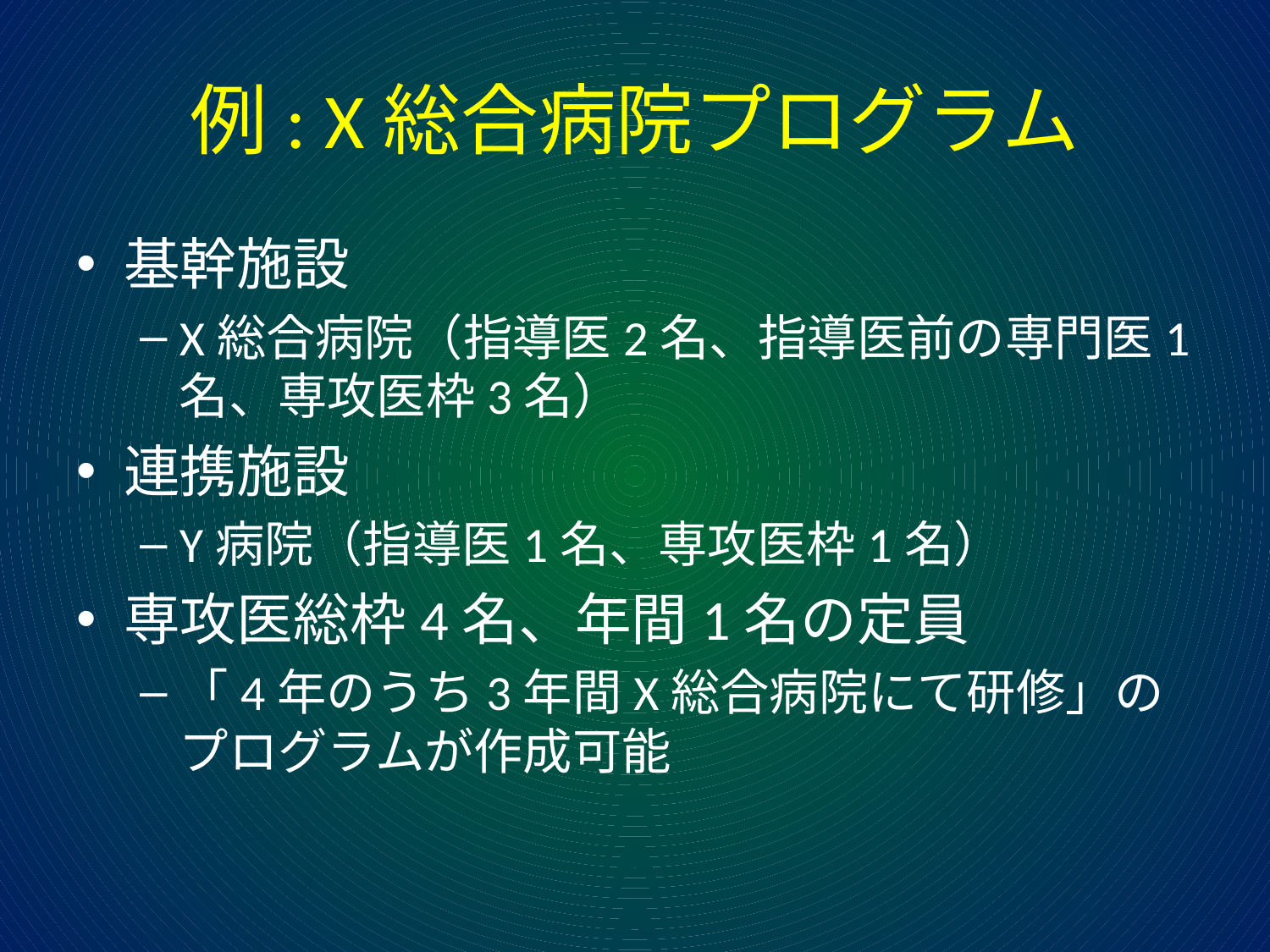

# 例: X総合病院プログラム
基幹施設
X総合病院（指導医2名、指導医前の専門医1名、専攻医枠3名）
連携施設
Y病院（指導医1名、専攻医枠1名）
専攻医総枠4名、年間1名の定員
「4年のうち3年間X総合病院にて研修」のプログラムが作成可能